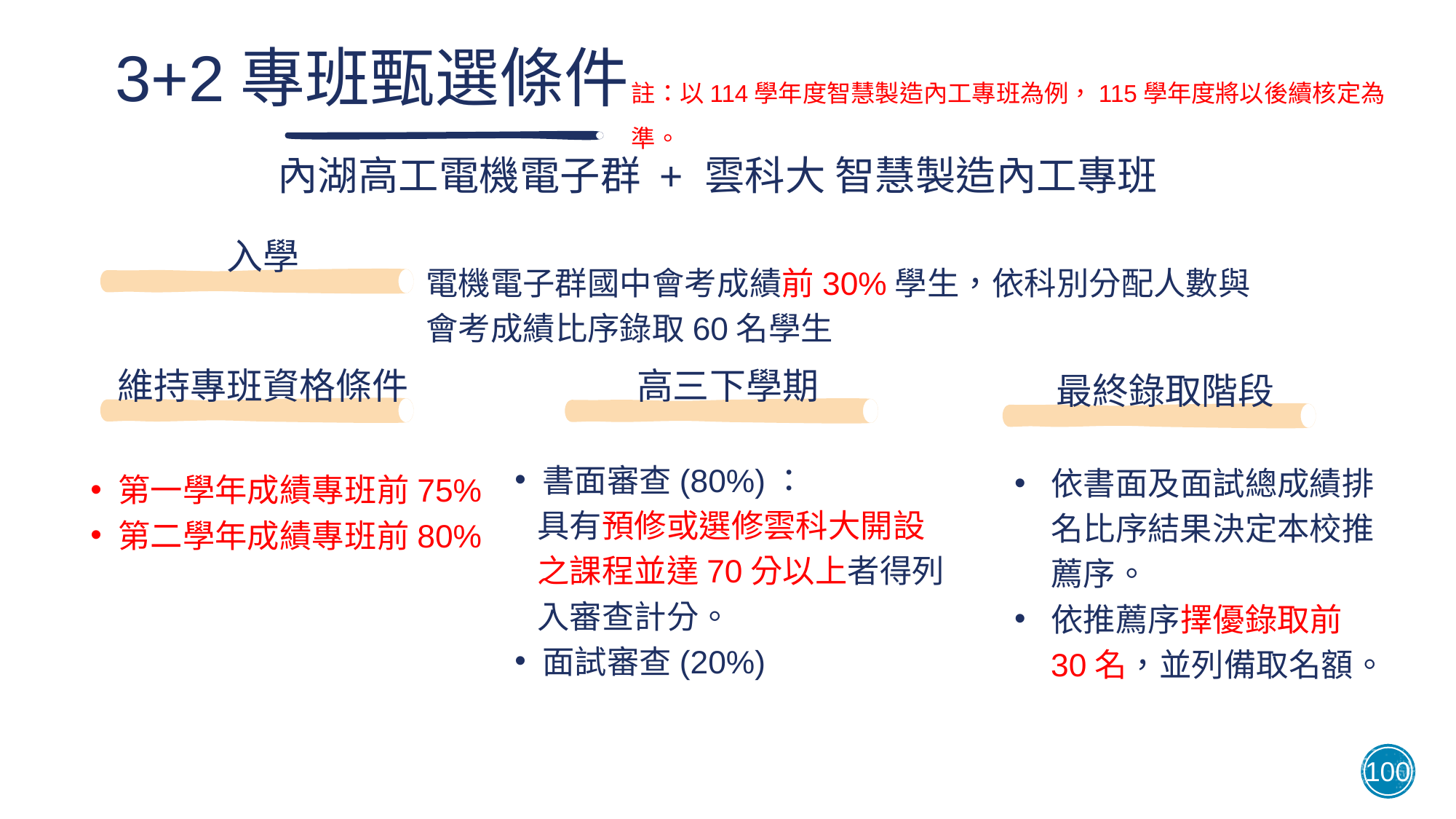

3+2專班甄選條件
註：以114學年度智慧製造內工專班為例，115學年度將以後續核定為準。

內湖高工電機電子群 + 雲科大 智慧製造內工專班
入學

電機電子群國中會考成績前30%學生，依科別分配人數與會考成績比序錄取60名學生
維持專班資格條件

高三下學期

最終錄取階段

依書面及面試總成績排名比序結果決定本校推薦序。
依推薦序擇優錄取前30名，並列備取名額。
書面審查(80%)：
  具有預修或選修雲科大開設
  之課程並達70分以上者得列
  入審查計分。
面試審查(20%)

第一學年成績專班前75%
第二學年成績專班前80%
100